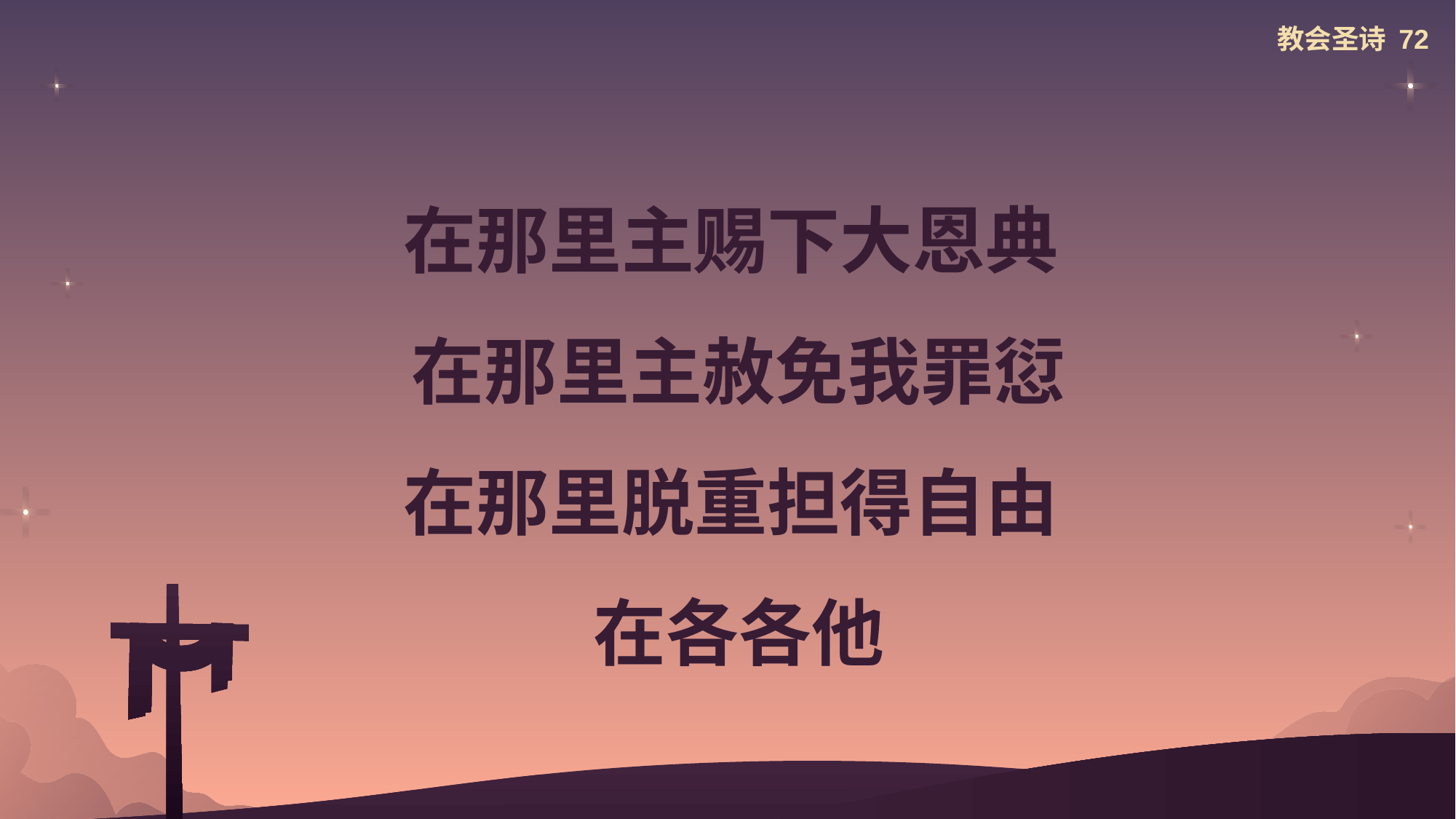

教会圣诗 72
在那里主赐下大恩典
在那里主赦免我罪愆
在那里脱重担得自由
在各各他